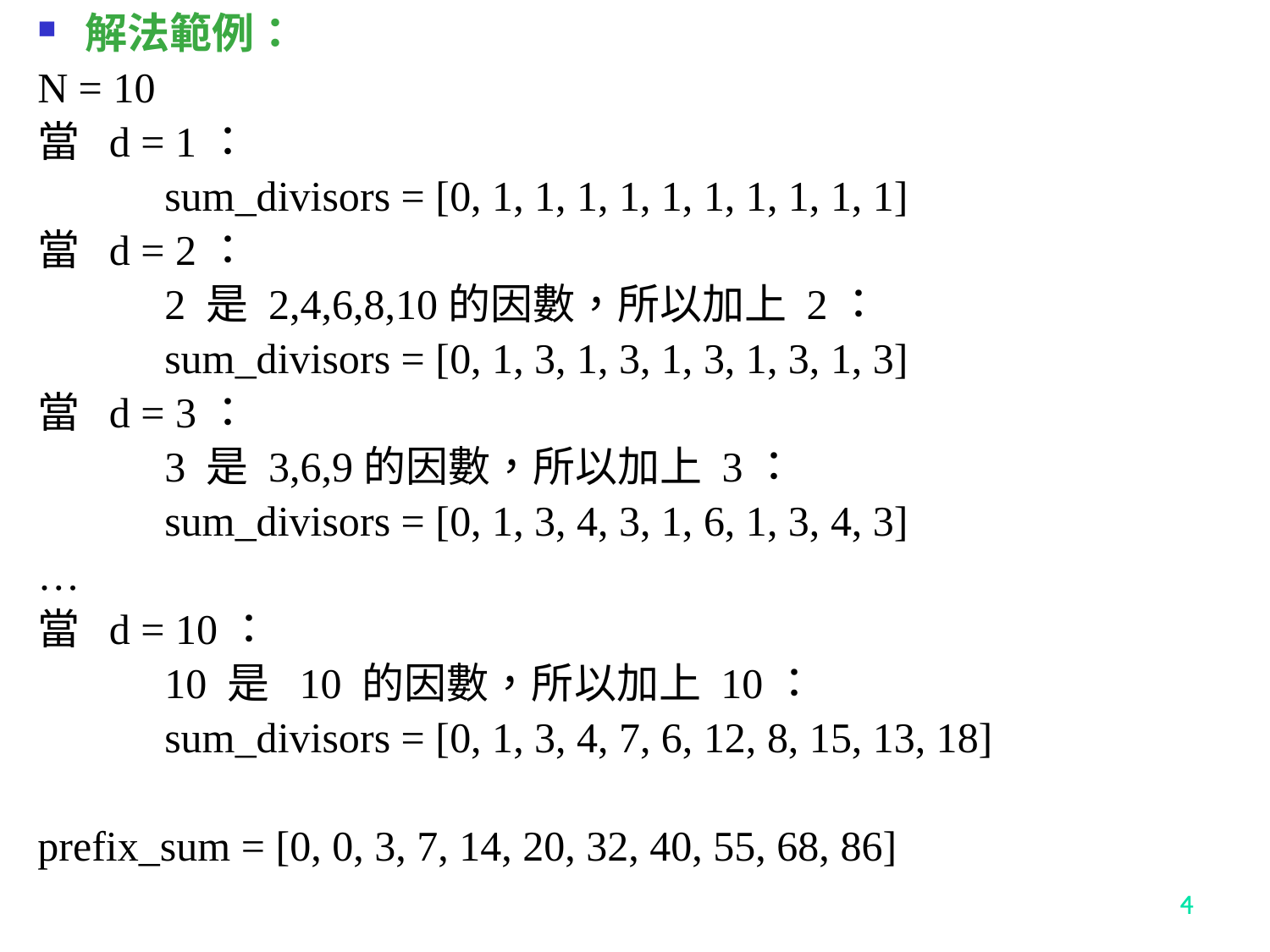

解法範例：
N = 10
當  d = 1：
	sum_divisors = [0, 1, 1, 1, 1, 1, 1, 1, 1, 1, 1]
當  d = 2：
	2 是 2,4,6,8,10的因數，所以加上 2：
	sum_divisors = [0, 1, 3, 1, 3, 1, 3, 1, 3, 1, 3]
當  d = 3：
	3 是 3,6,9的因數，所以加上 3：
	sum_divisors = [0, 1, 3, 4, 3, 1, 6, 1, 3, 4, 3]
…
當  d = 10：
	10 是  10 的因數，所以加上 10：
	sum_divisors = [0, 1, 3, 4, 7, 6, 12, 8, 15, 13, 18]

prefix_sum = [0, 0, 3, 7, 14, 20, 32, 40, 55, 68, 86]

4